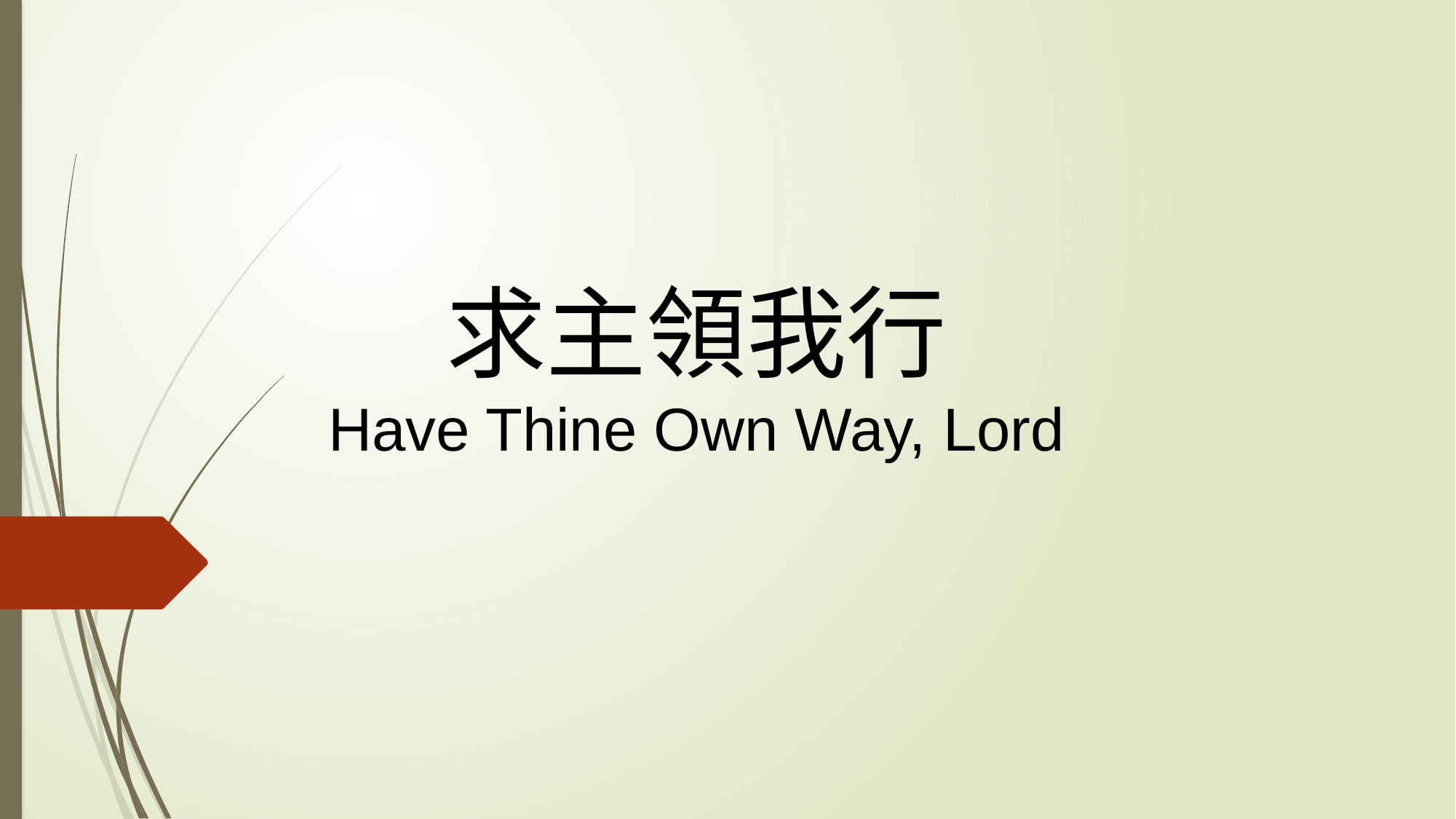

# 求主領我行 Have Thine Own Way, Lord